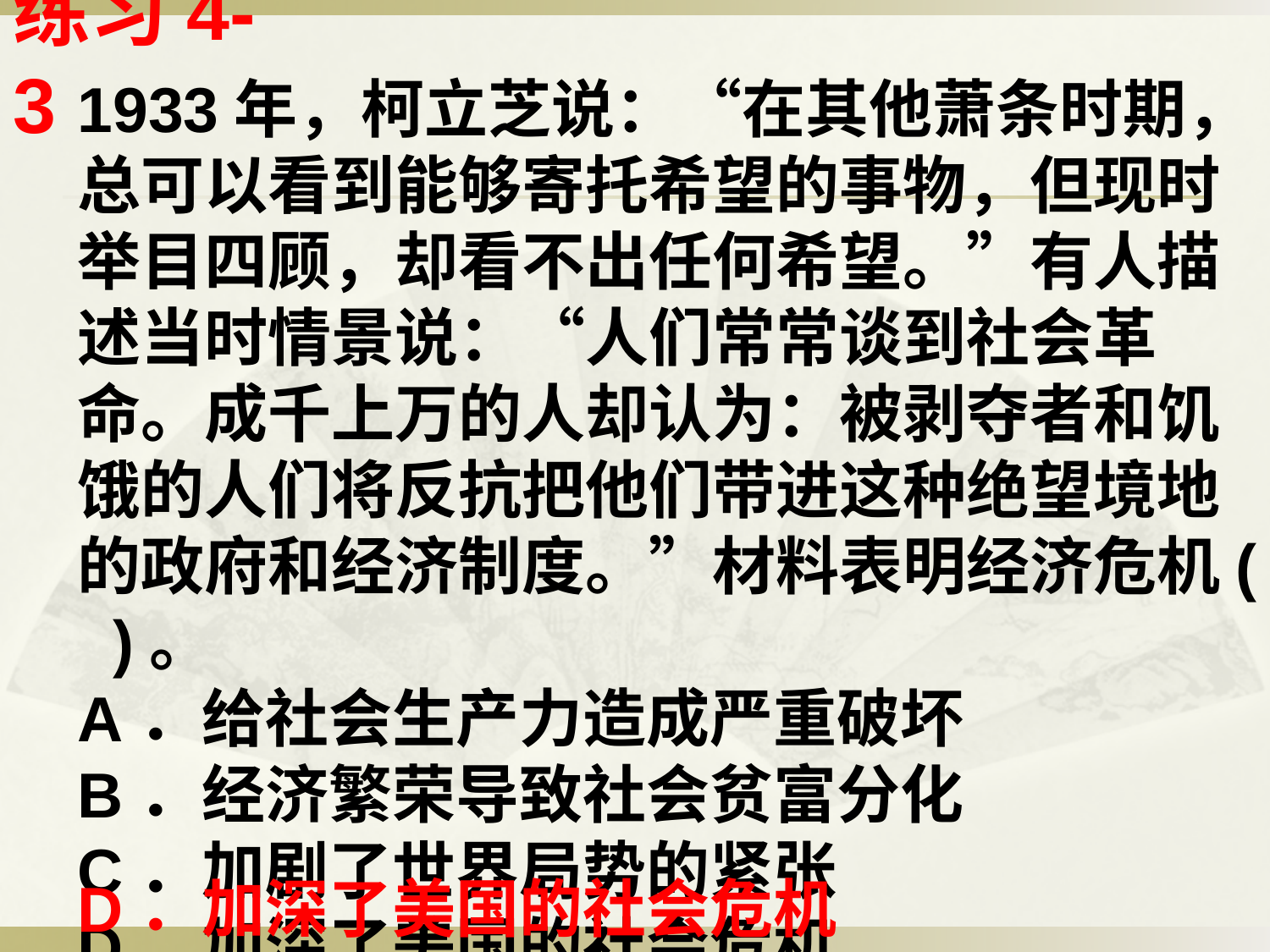

# 练习4-3
1933年，柯立芝说：“在其他萧条时期，总可以看到能够寄托希望的事物，但现时举目四顾，却看不出任何希望。”有人描述当时情景说：“人们常常谈到社会革命。成千上万的人却认为：被剥夺者和饥饿的人们将反抗把他们带进这种绝望境地的政府和经济制度。”材料表明经济危机(   )。
A．给社会生产力造成严重破坏
B．经济繁荣导致社会贫富分化
C．加剧了世界局势的紧张
D．加深了美国的社会危机
D．加深了美国的社会危机